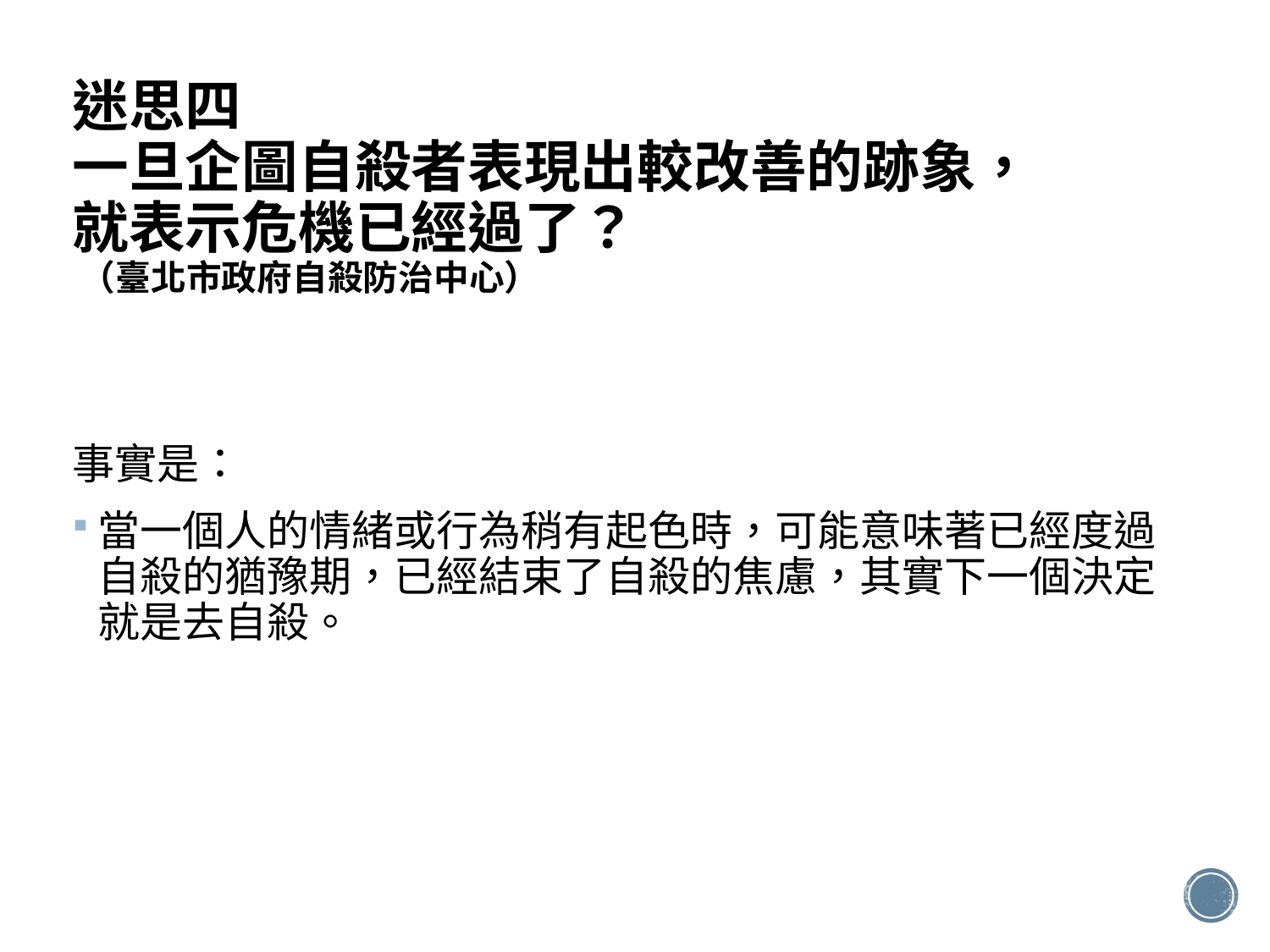

# 迷思四 一旦企圖自殺者表現出較改善的跡象， 就表示危機已經過了？ （臺北市政府自殺防治中心）
事實是：
當一個人的情緒或行為稍有起色時，可能意味著已經度過自殺的猶豫期，已經結束了自殺的焦慮，其實下一個決定就是去自殺。